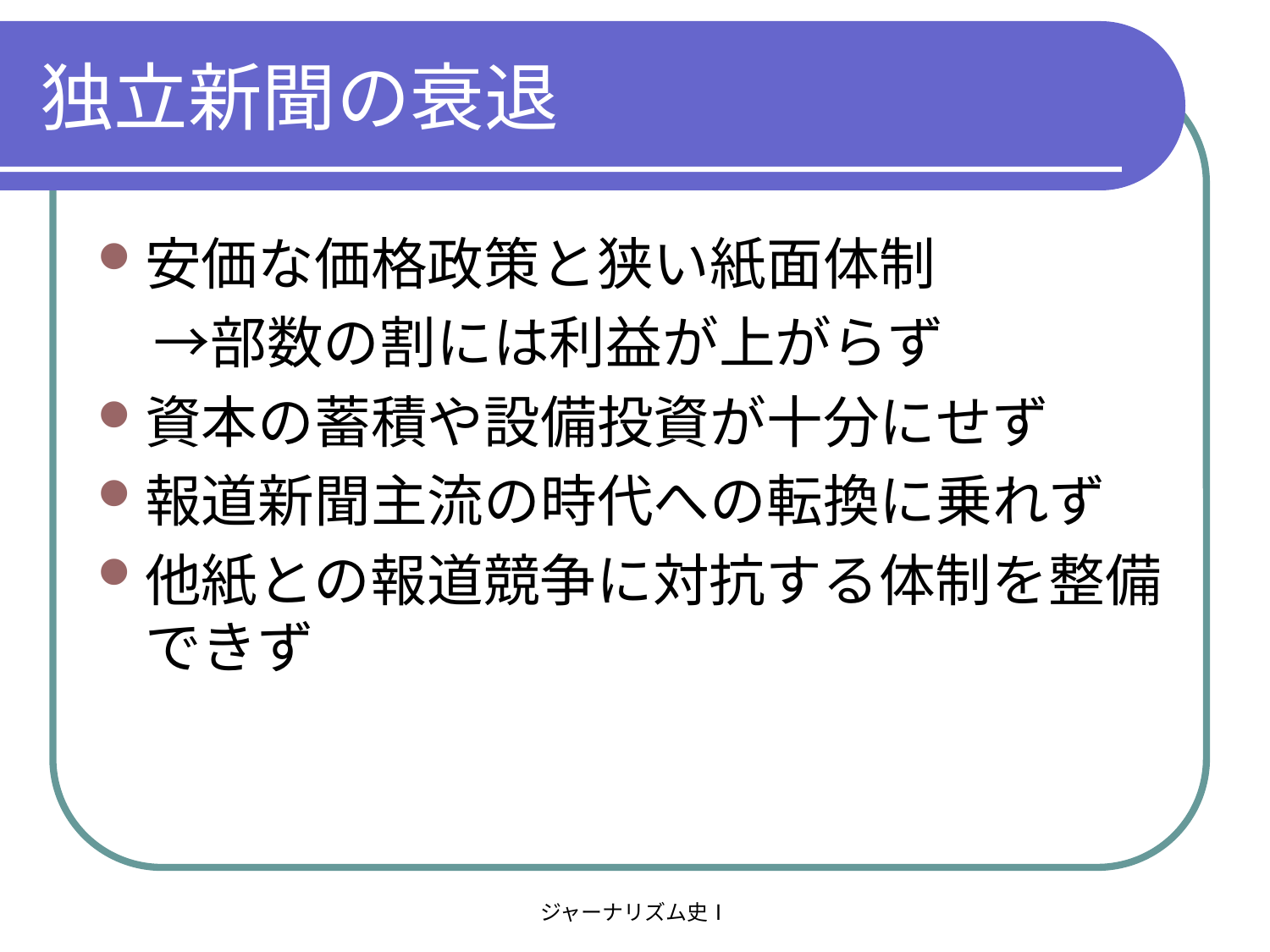

# 独立新聞の衰退
安価な価格政策と狭い紙面体制
　→部数の割には利益が上がらず
資本の蓄積や設備投資が十分にせず
報道新聞主流の時代への転換に乗れず
他紙との報道競争に対抗する体制を整備できず
ジャーナリズム史Ⅰ